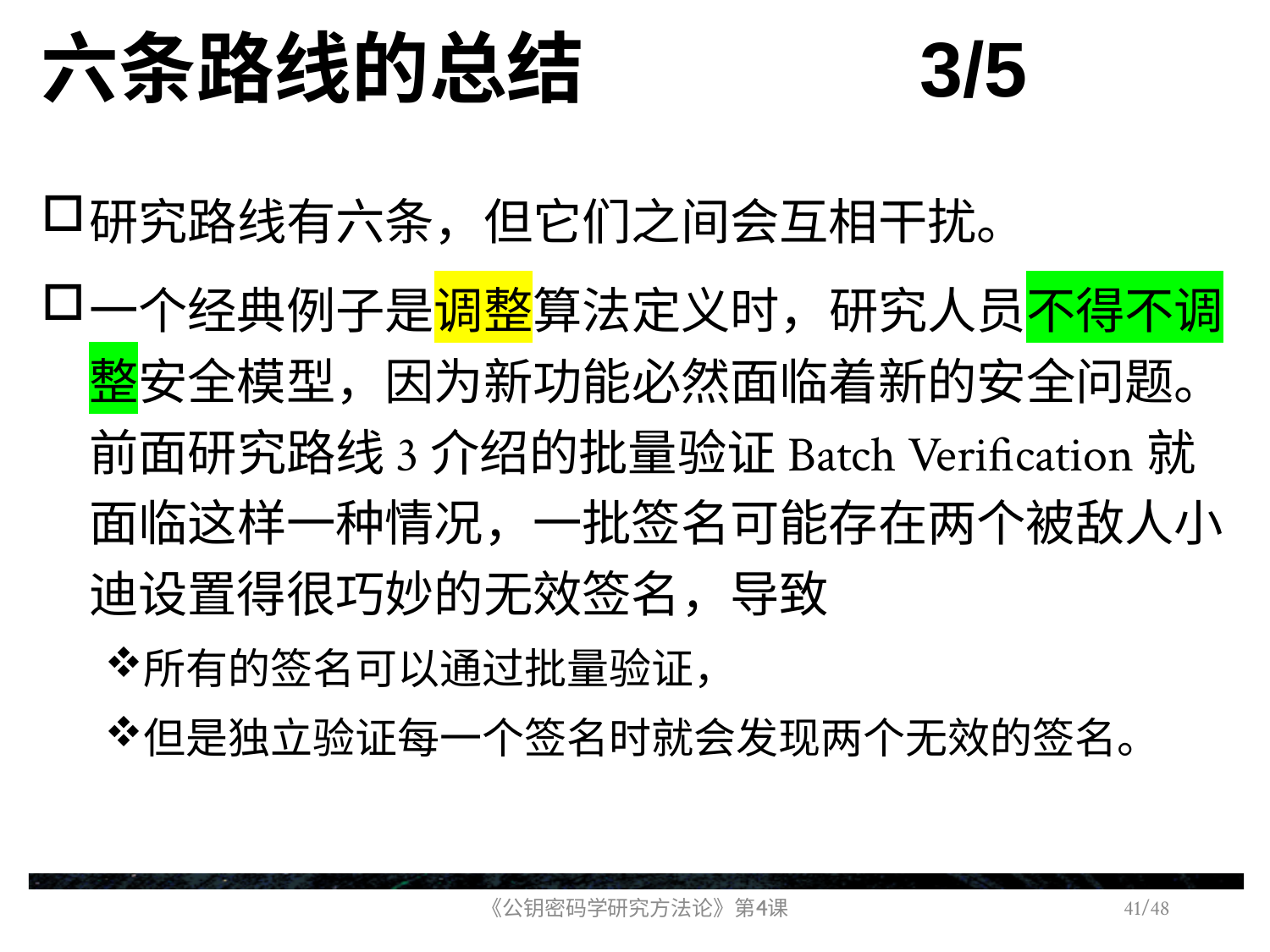

# 六条路线的总结                  3/5
研究路线有六条，但它们之间会互相干扰。
一个经典例子是调整算法定义时，研究人员不得不调整安全模型，因为新功能必然面临着新的安全问题。前面研究路线3介绍的批量验证Batch Verification就面临这样一种情况，一批签名可能存在两个被敌人小迪设置得很巧妙的无效签名，导致
所有的签名可以通过批量验证，
但是独立验证每一个签名时就会发现两个无效的签名。
《公钥密码学研究方法论》第4课
41/48